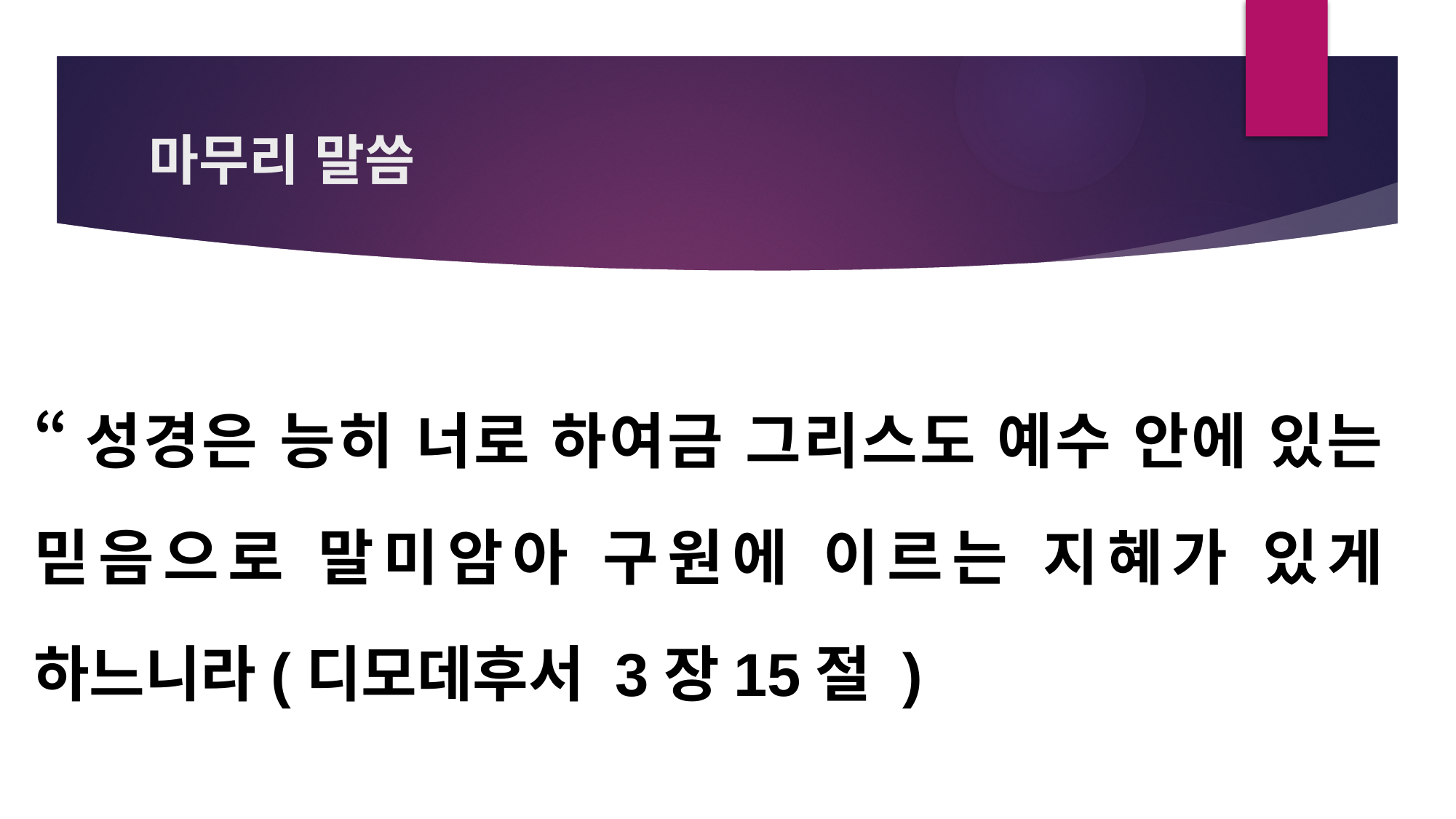

# 마무리 말씀

“성경은 능히 너로 하여금 그리스도 예수 안에 있는 믿음으로 말미암아 구원에 이르는 지혜가 있게 하느니라(디모데후서 3장15절 )